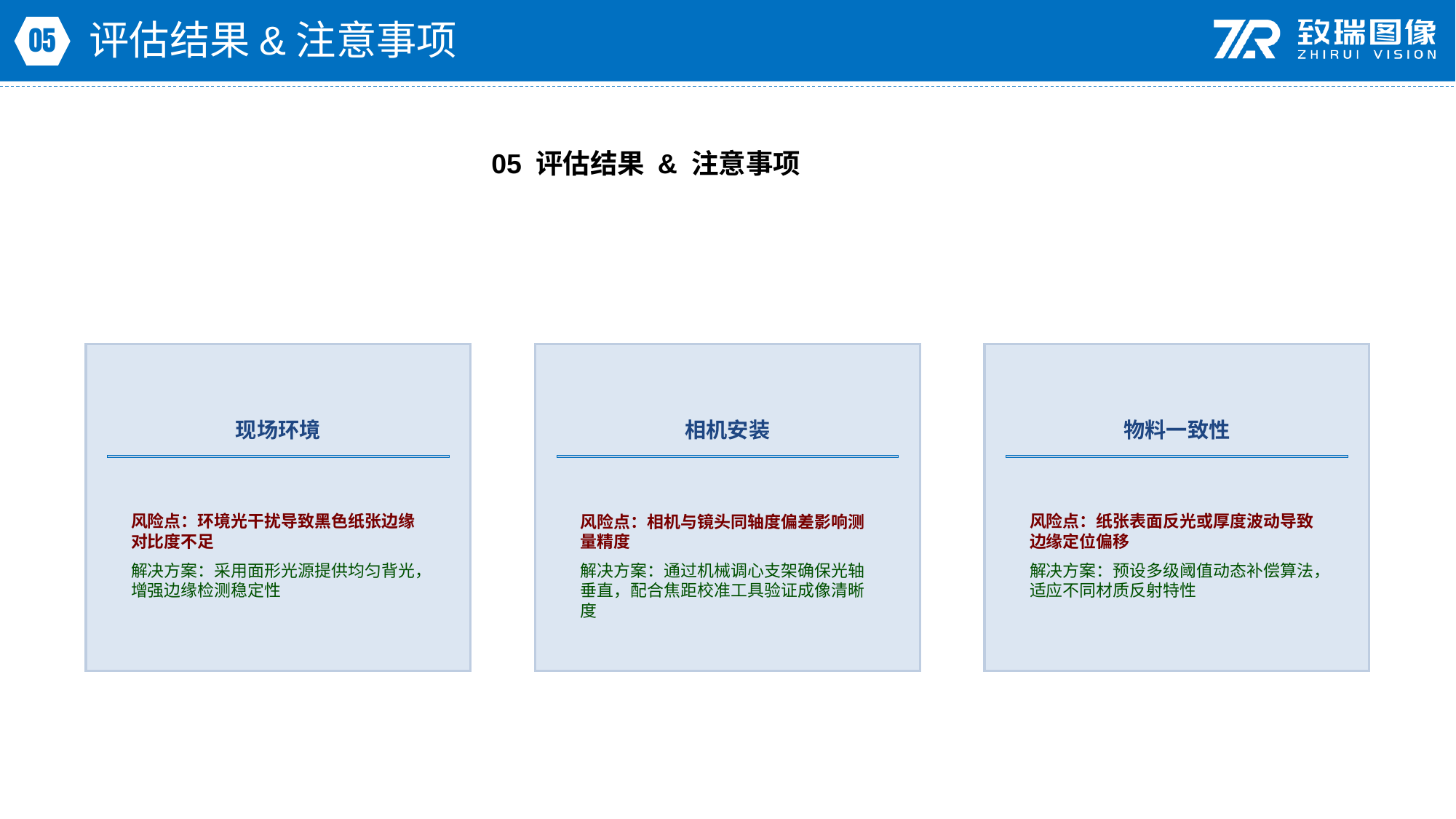

评估结果&注意事项
05

05 评估结果 & 注意事项

现场环境

相机安装

物料一致性

风险点：环境光干扰导致黑色纸张边缘对比度不足
解决方案：采用面形光源提供均匀背光，增强边缘检测稳定性

风险点：相机与镜头同轴度偏差影响测量精度
解决方案：通过机械调心支架确保光轴垂直，配合焦距校准工具验证成像清晰度

风险点：纸张表面反光或厚度波动导致边缘定位偏移
解决方案：预设多级阈值动态补偿算法，适应不同材质反射特性